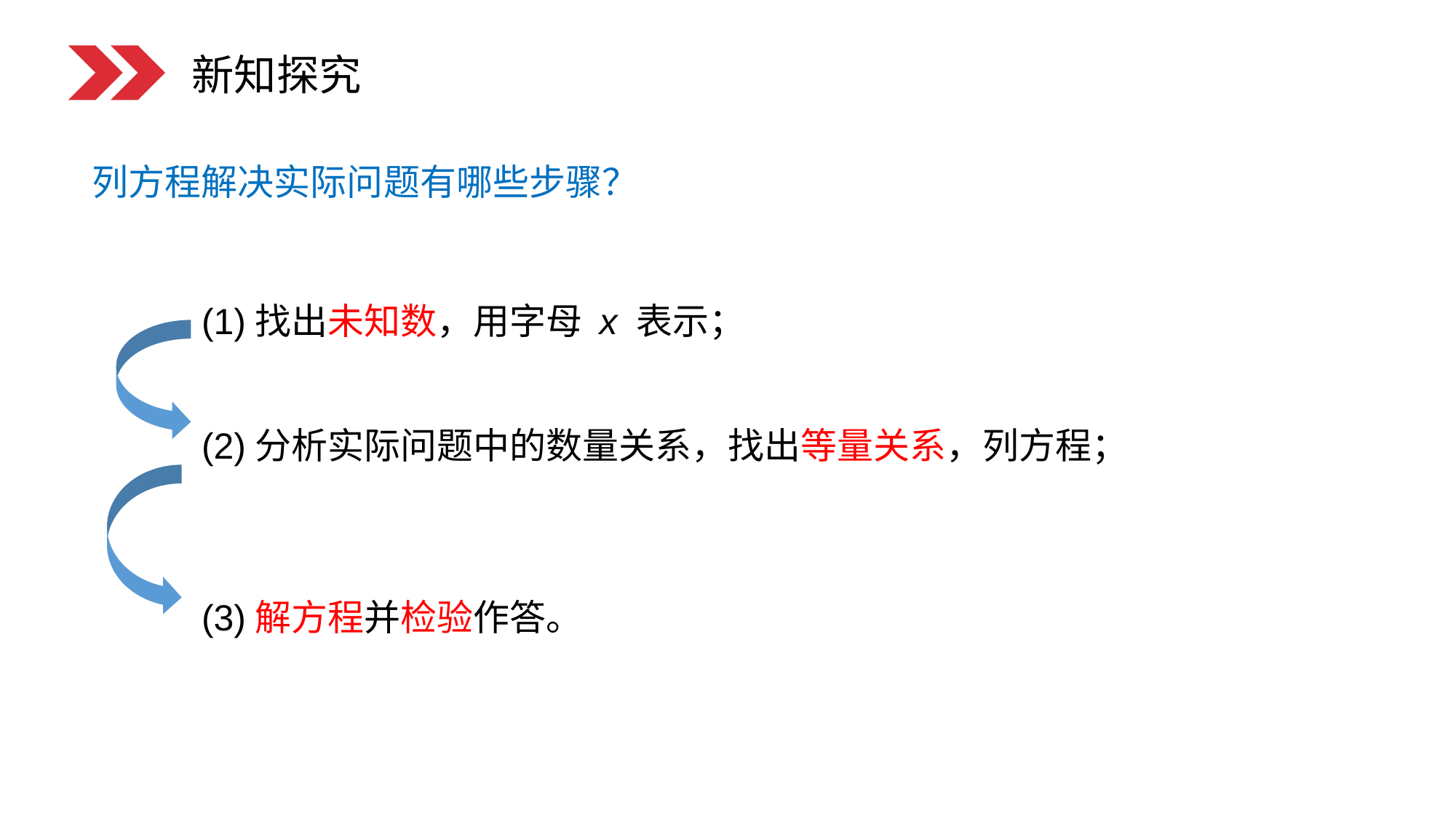

新知探究
列方程解决实际问题有哪些步骤？
(1)找出未知数，用字母 x 表示；

(2)分析实际问题中的数量关系，找出等量关系，列方程；

(3)解方程并检验作答。